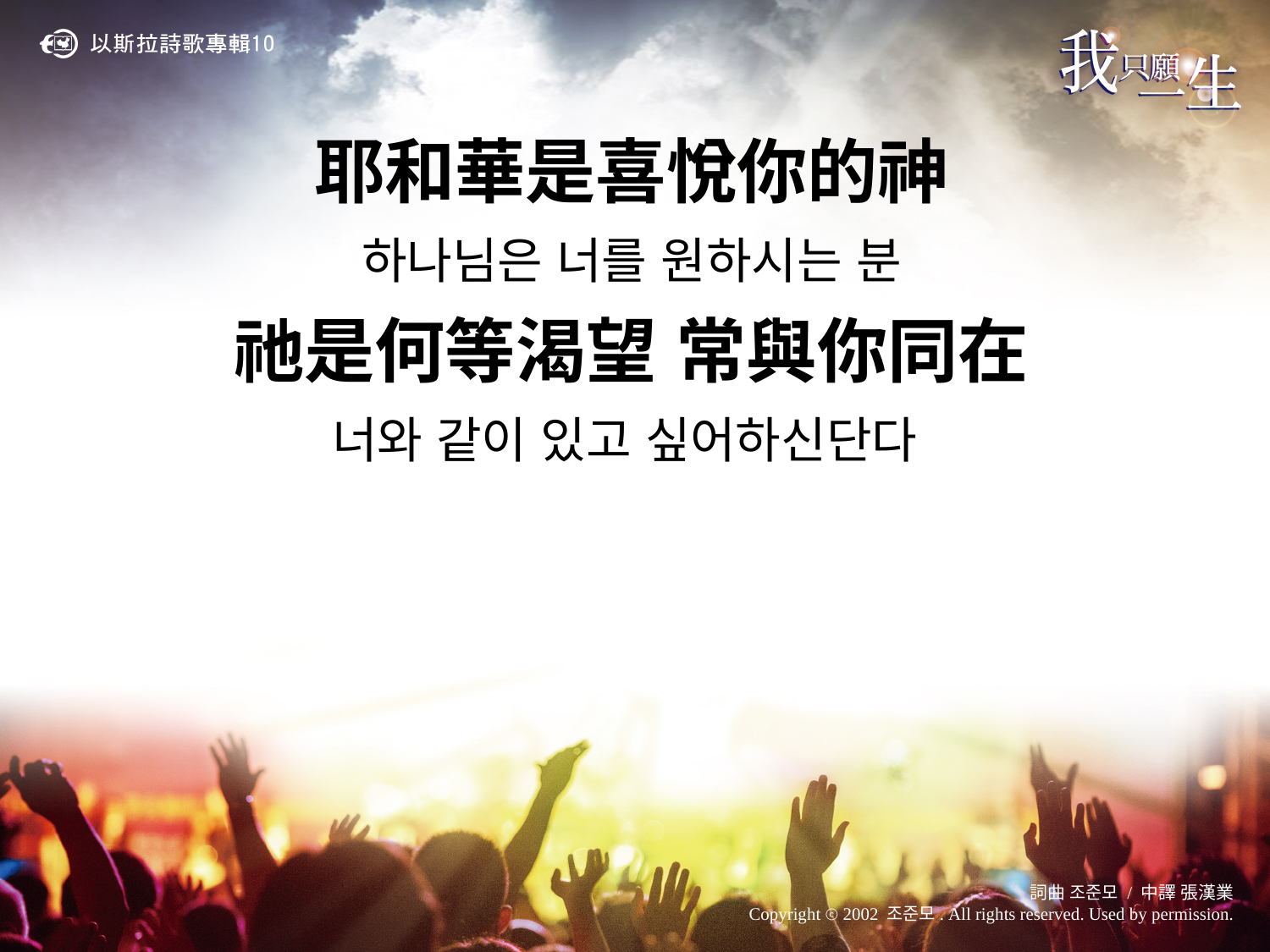

耶和華是喜悅你的神
하나님은 너를 원하시는 분
祂是何等渴望 常與你同在
너와 같이 있고 싶어하신단다
詞曲 조준모 / 中譯 張漢業
Copyright ⓒ 2002 조준모. All rights reserved. Used by permission.